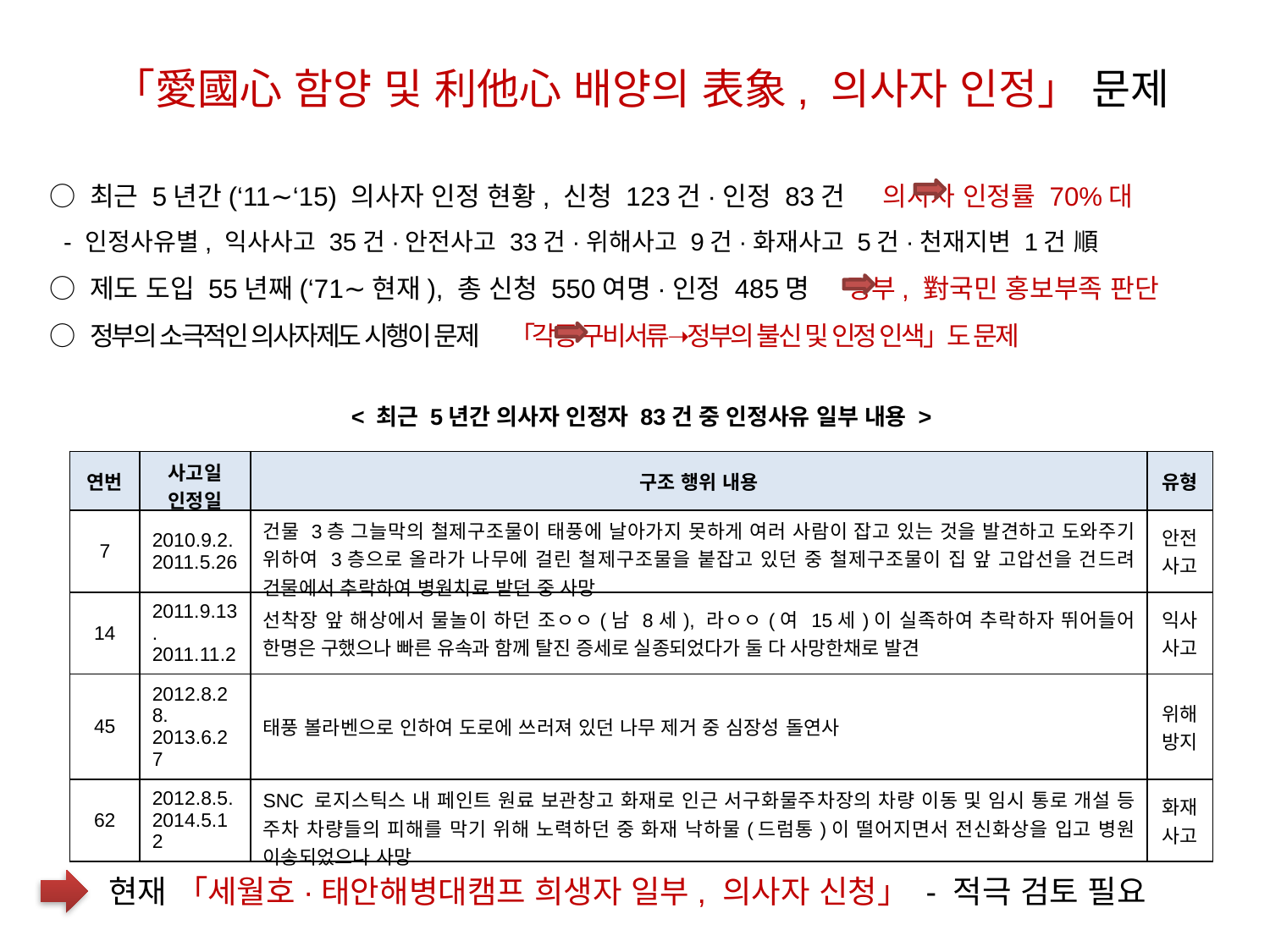

「愛國心 함양 및 利他心 배양의 表象, 의사자 인정」 문제
○ 최근 5년간(‘11∼‘15) 의사자 인정 현황, 신청 123건·인정 83건     의사자 인정률 70%대
  - 인정사유별, 익사사고 35건·안전사고 33건·위해사고 9건·화재사고 5건·천재지변 1건 順
○ 제도 도입 55년째(‘71∼현재), 총 신청 550여명·인정 485명     정부, 對국민 홍보부족 판단
○ 정부의 소극적인 의사자제도 시행이 문제      「각종 구비서류➝정부의 불신 및 인정 인색」도 문제

< 최근 5년간 의사자 인정자 83건 중 인정사유 일부 내용 >
| 연번 | 사고일 인정일 | 구조 행위 내용 | 유형 |
| --- | --- | --- | --- |
| 7 | 2010.9.2. 2011.5.26 | 건물 3층 그늘막의 철제구조물이 태풍에 날아가지 못하게 여러 사람이 잡고 있는 것을 발견하고 도와주기 위하여 3층으로 올라가 나무에 걸린 철제구조물을 붙잡고 있던 중 철제구조물이 집 앞 고압선을 건드려 건물에서 추락하여 병원치료 받던 중 사망 | 안전 사고 |
| 14 | 2011.9.13. 2011.11.2 | 선착장 앞 해상에서 물놀이 하던 조ㅇㅇ(남 8세), 라ㅇㅇ(여 15세)이 실족하여 추락하자 뛰어들어 한명은 구했으나 빠른 유속과 함께 탈진 증세로 실종되었다가 둘 다 사망한채로 발견 | 익사 사고 |
| 45 | 2012.8.28. 2013.6.27 | 태풍 볼라벤으로 인하여 도로에 쓰러져 있던 나무 제거 중 심장성 돌연사 | 위해방지 |
| 62 | 2012.8.5. 2014.5.12 | SNC 로지스틱스 내 페인트 원료 보관창고 화재로 인근 서구화물주차장의 차량 이동 및 임시 통로 개설 등 주차 차량들의 피해를 막기 위해 노력하던 중 화재 낙하물(드럼통)이 떨어지면서 전신화상을 입고 병원 이송되었으나 사망 | 화재 사고 |
현재 「세월호·태안해병대캠프 희생자 일부, 의사자 신청」 - 적극 검토 필요